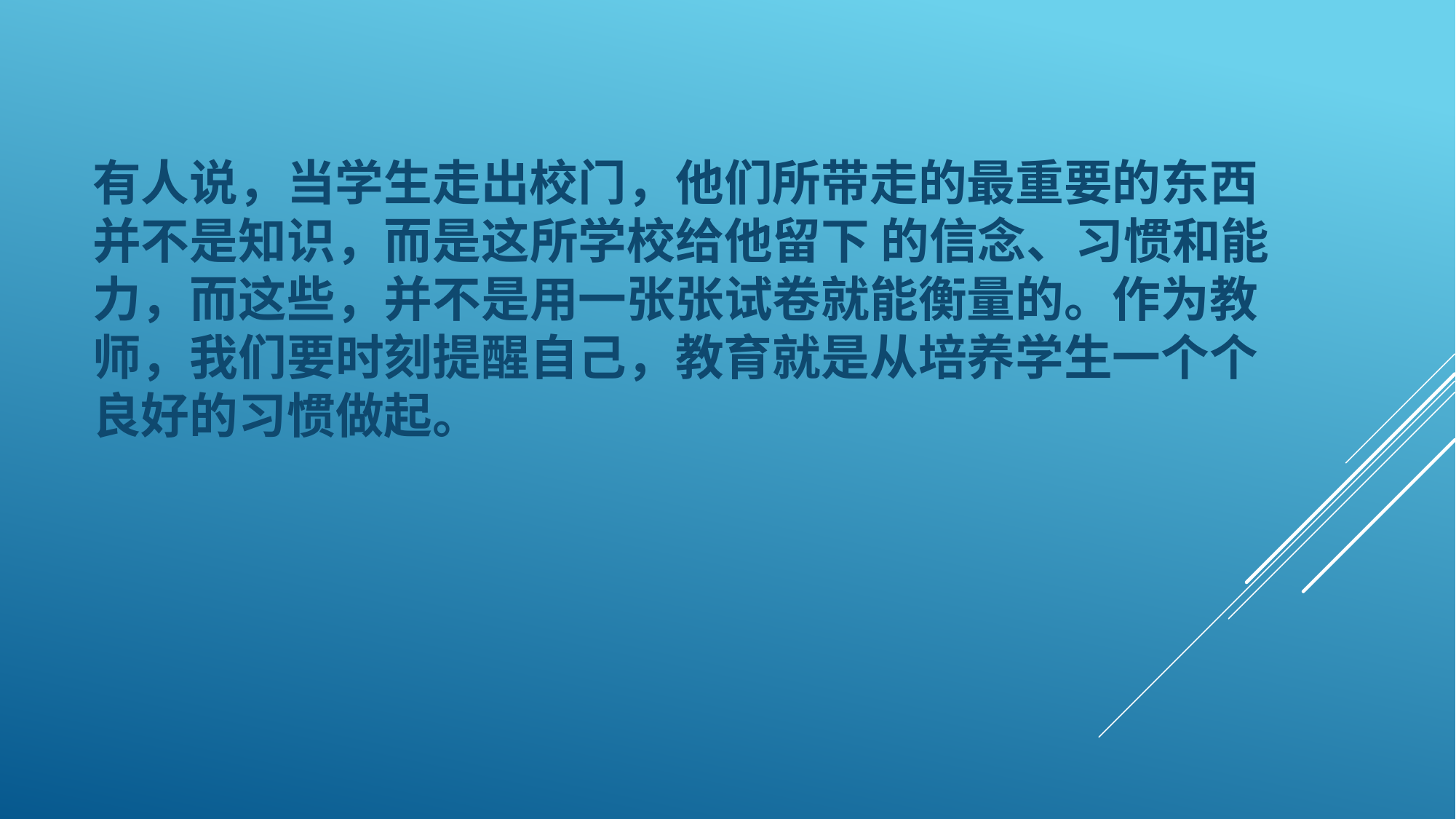

有人说，当学生走出校门，他们所带走的最重要的东西并不是知识，而是这所学校给他留下 的信念、习惯和能力，而这些，并不是用一张张试卷就能衡量的。作为教师，我们要时刻提醒自己，教育就是从培养学生一个个良好的习惯做起。